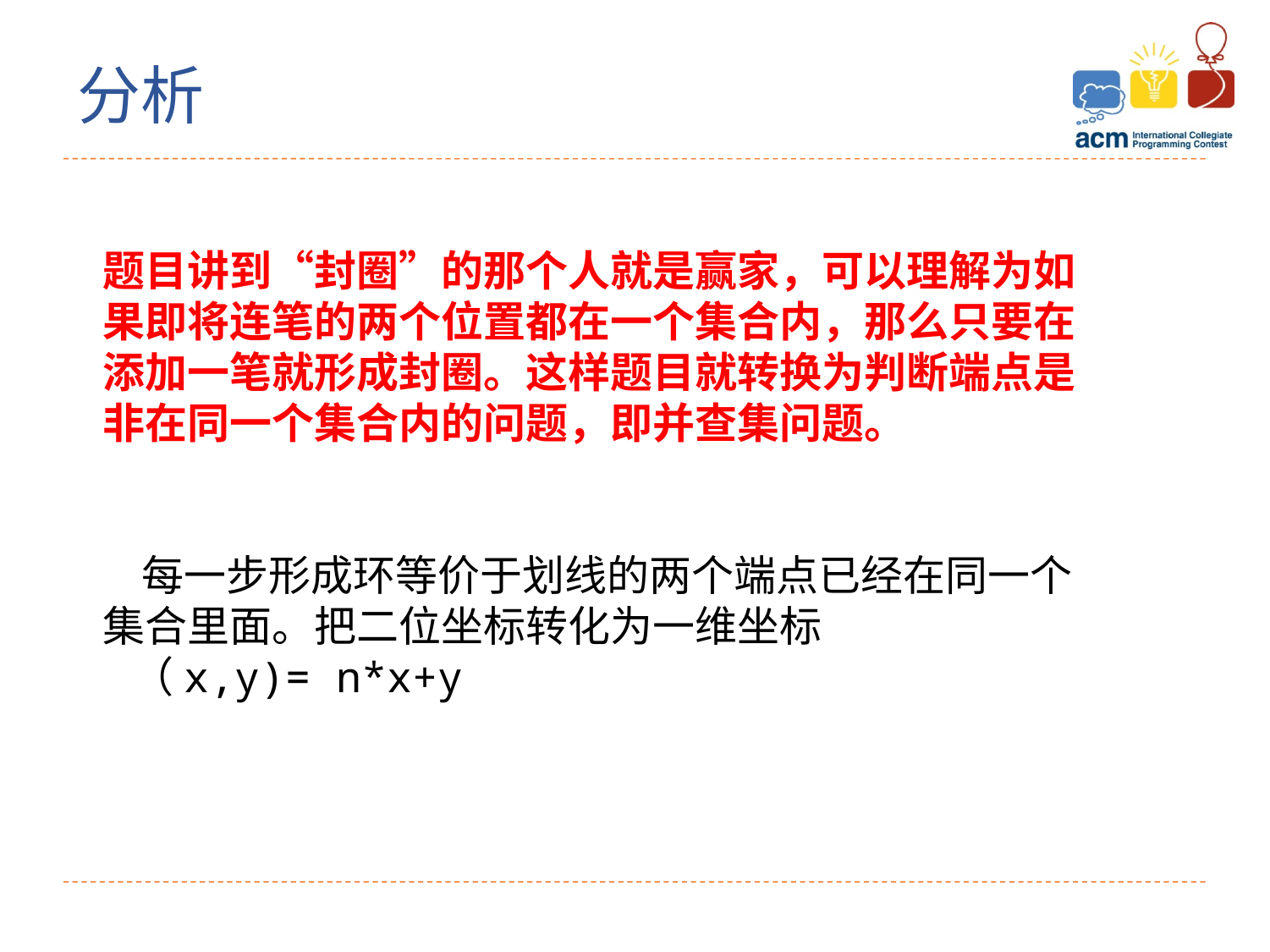

分析
题目讲到“封圈”的那个人就是赢家，可以理解为如果即将连笔的两个位置都在一个集合内，那么只要在添加一笔就形成封圈。这样题目就转换为判断端点是非在同一个集合内的问题，即并查集问题。

   每一步形成环等价于划线的两个端点已经在同一个集合里面。把二位坐标转化为一维坐标
  （x,y)= n*x+y
19